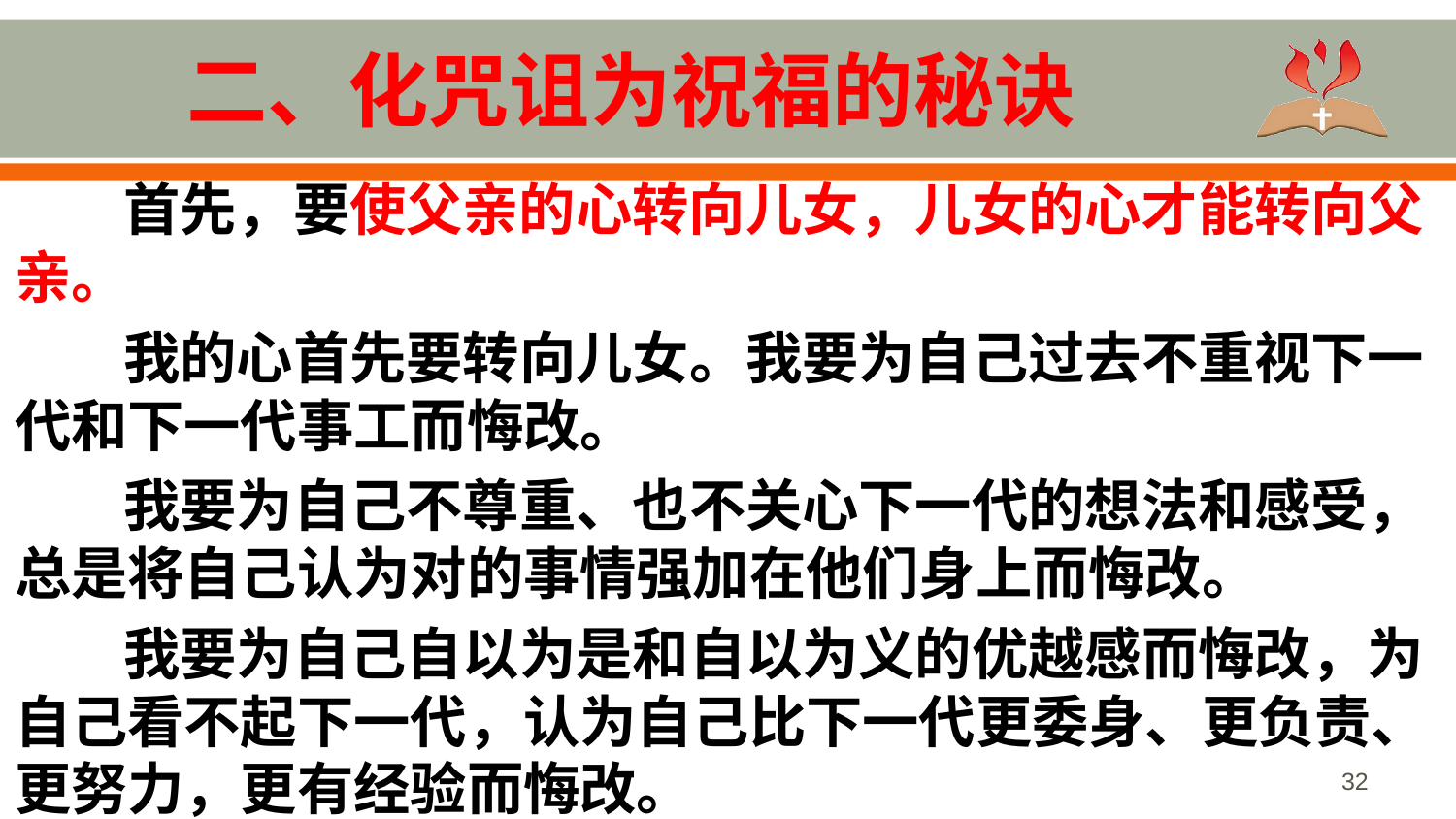

# 二、化咒诅为祝福的秘诀
首先，要使父亲的心转向儿女，儿女的心才能转向父亲。
我的心首先要转向儿女。我要为自己过去不重视下一代和下一代事工而悔改。
我要为自己不尊重、也不关心下一代的想法和感受，总是将自己认为对的事情强加在他们身上而悔改。
我要为自己自以为是和自以为义的优越感而悔改，为自己看不起下一代，认为自己比下一代更委身、更负责、更努力，更有经验而悔改。

32